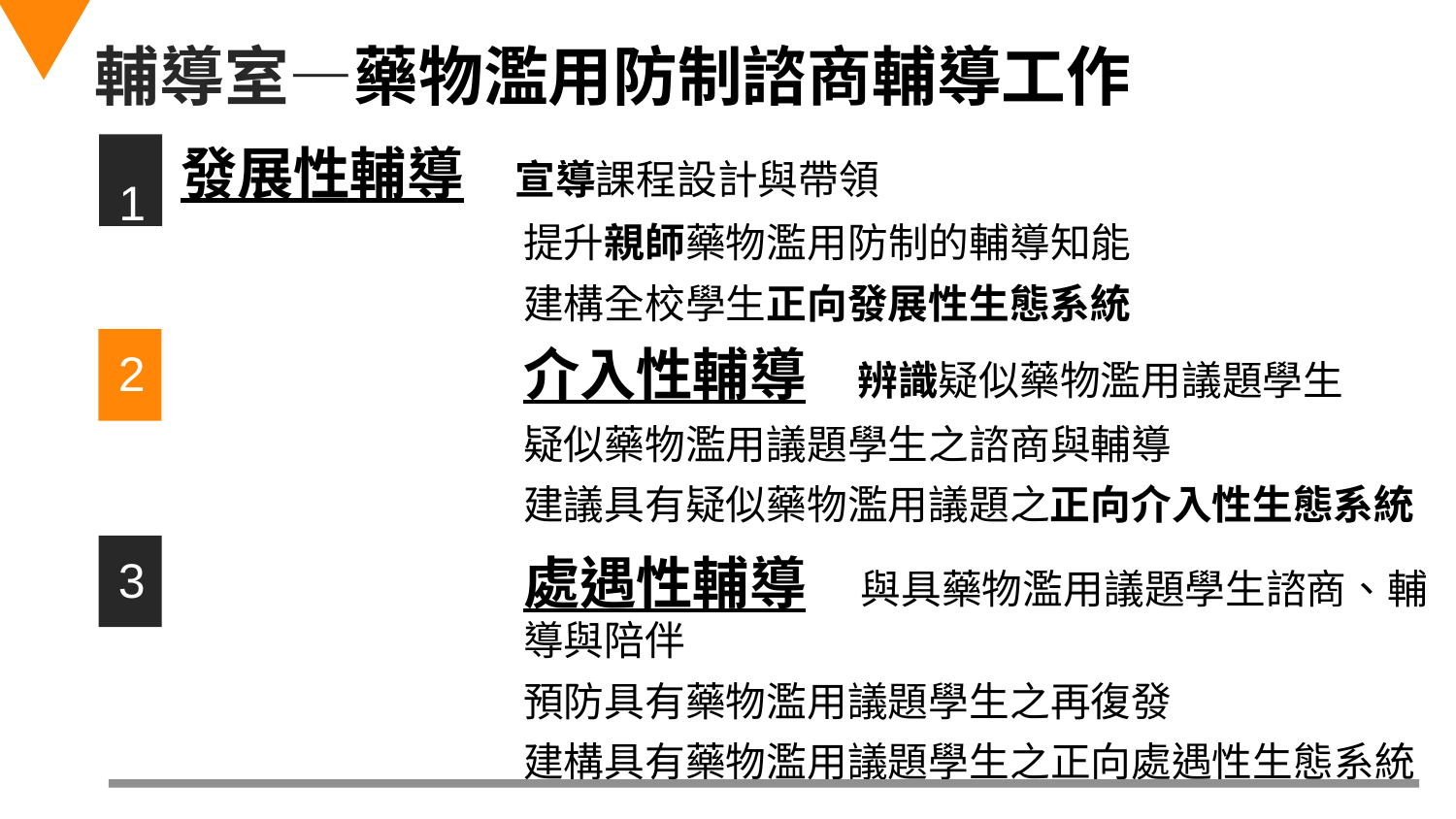

輔導室—藥物濫用防制諮商輔導工作

1
發展性輔導    宣導課程設計與帶領
提升親師藥物濫用防制的輔導知能
建構全校學生正向發展性生態系統

介入性輔導    辨識疑似藥物濫用議題學生
疑似藥物濫用議題學生之諮商與輔導
建議具有疑似藥物濫用議題之正向介入性生態系統

處遇性輔導     與具藥物濫用議題學生諮商、輔導與陪伴
預防具有藥物濫用議題學生之再復發
建構具有藥物濫用議題學生之正向處遇性生態系統

2

3